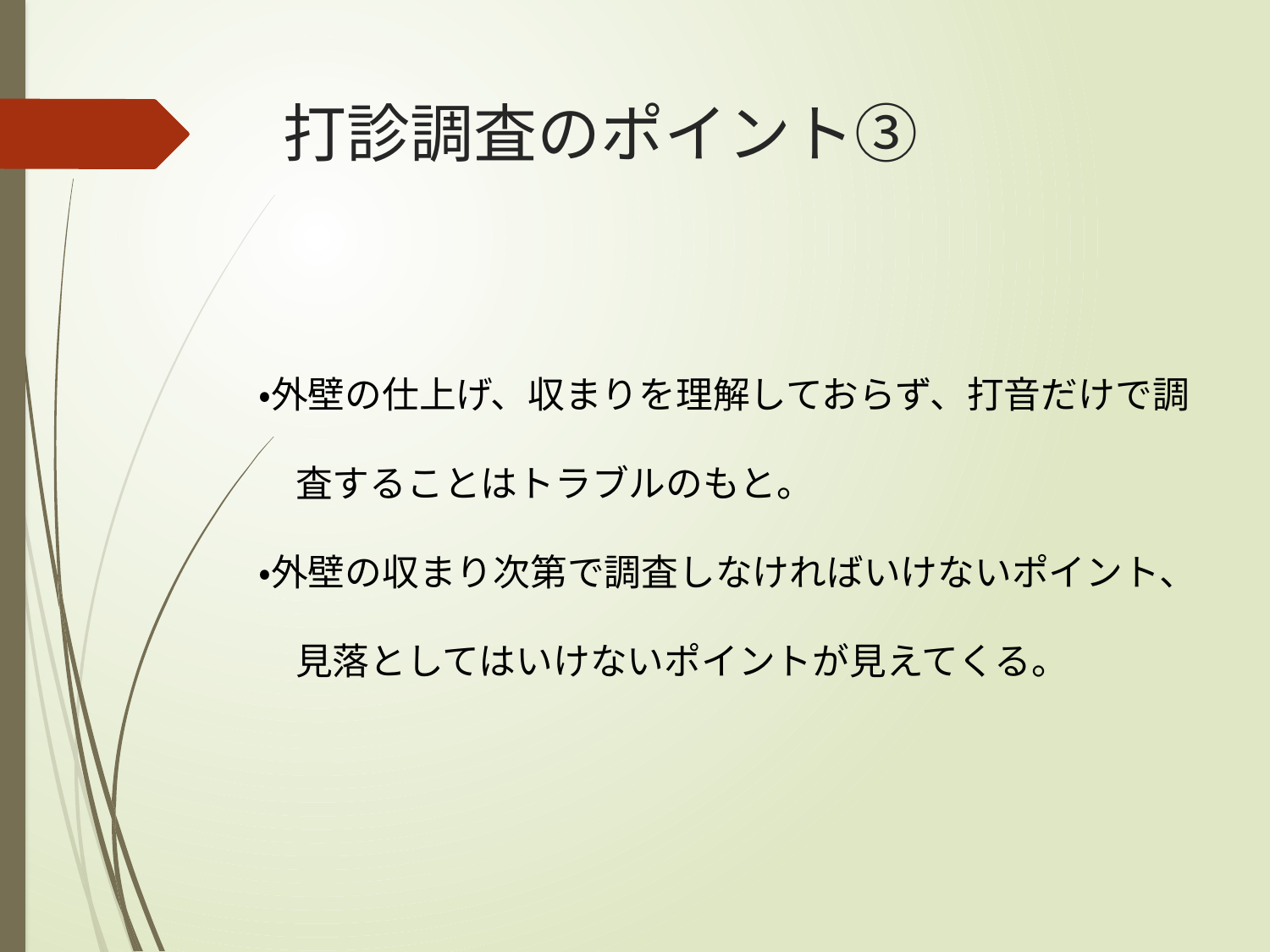

# 打診調査のポイント③
・外壁の仕上げ、収まりを理解しておらず、打音だけで調
　査することはトラブルのもと。
・外壁の収まり次第で調査しなければいけないポイント、
　見落としてはいけないポイントが見えてくる。